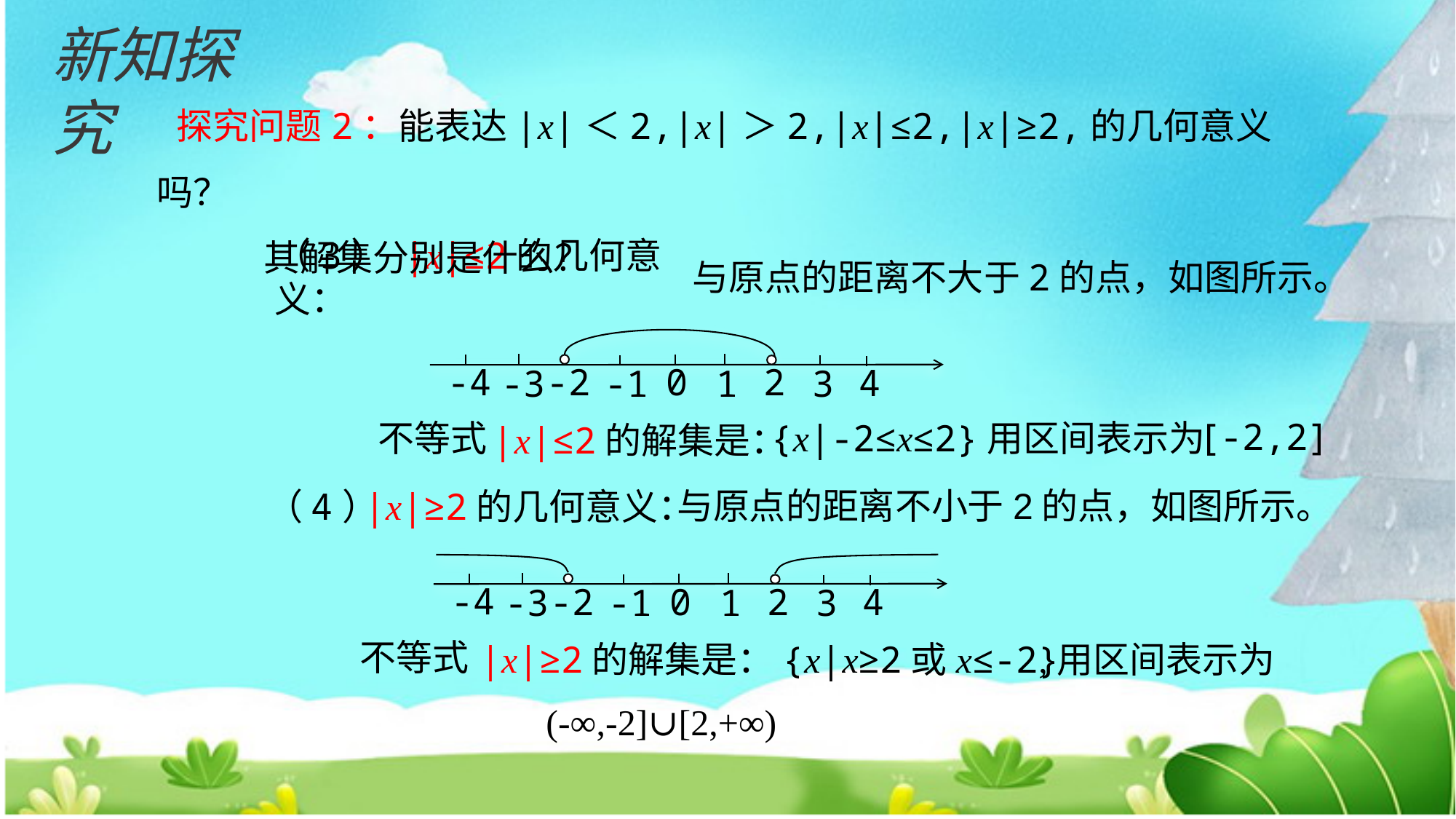

新知探究
 探究问题2：能表达|x|＜2,|x|＞2,|x|≤2,|x|≥2,的几何意义吗？
            其解集分别是什么？
（3） |x|≤2的几何意义：
与原点的距离不大于2的点，如图所示。
-4
-2
0
2
4

-3
-1
1
3

[-2,2]
{x|-2≤x≤2}用区间表示为
 不等式
|x|≤2的解集是：
    （4）
|x|≥2的几何意义：
与原点的距离不小于2的点，如图所示。

-4
-2
0
2
4

-3
-1
1
3

不等式
|x|≥2的解集是：{x|x≥2或x≤-2}
,用区间表示为
(-∞,-2]∪[2,+∞)